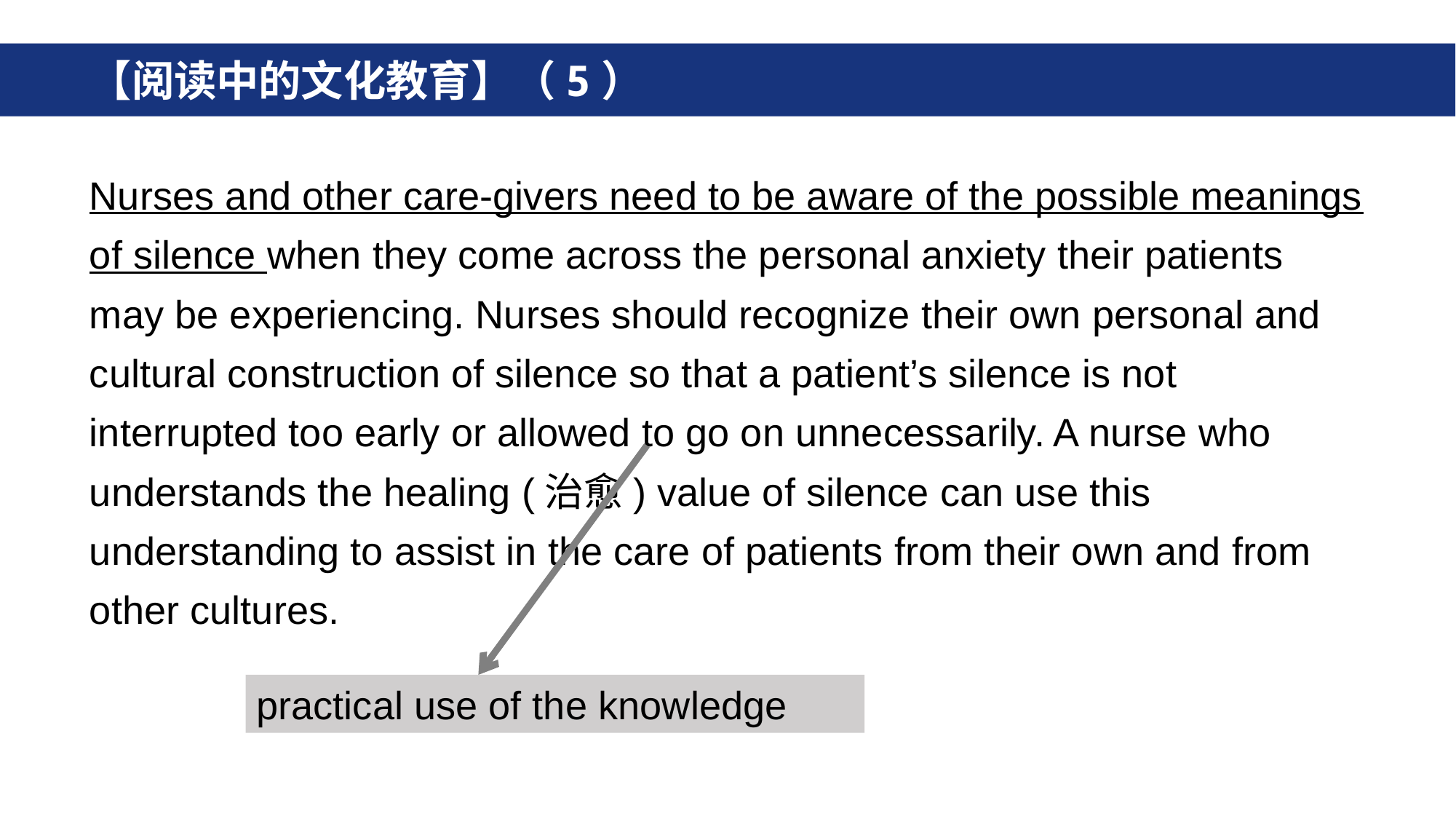

# 【阅读中的文化教育】（5）
Nurses and other care-givers need to be aware of the possible meanings of silence when they come across the personal anxiety their patients may be experiencing. Nurses should recognize their own personal and cultural construction of silence so that a patient’s silence is not interrupted too early or allowed to go on unnecessarily. A nurse who understands the healing (治愈) value of silence can use this understanding to assist in the care of patients from their own and from other cultures.
practical use of the knowledge